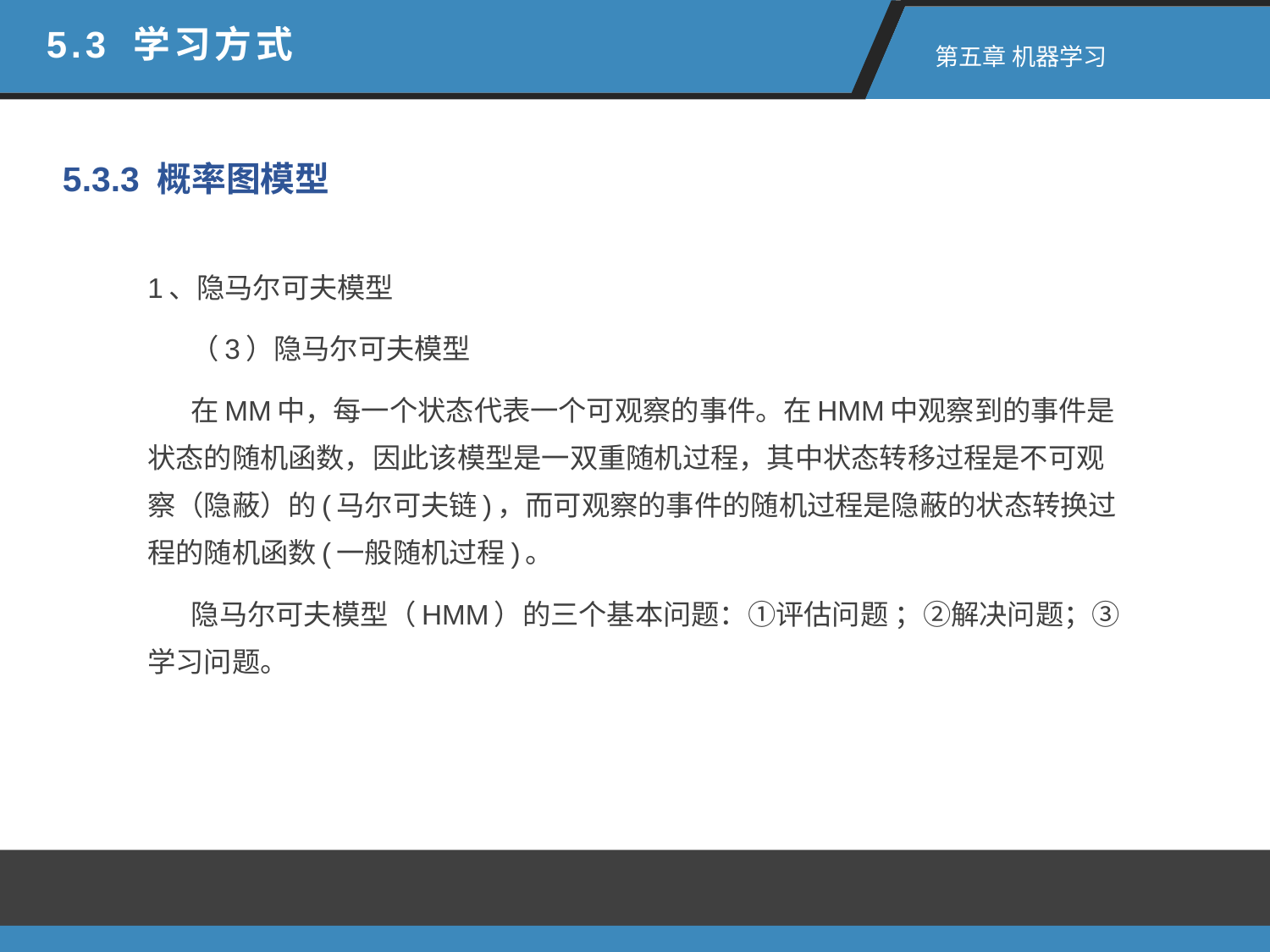

5.3 学习方式
  第五章 机器学习
5.3.3 概率图模型
1、隐马尔可夫模型
      （3）隐马尔可夫模型
      在MM中，每一个状态代表一个可观察的事件。在HMM中观察到的事件是状态的随机函数，因此该模型是一双重随机过程，其中状态转移过程是不可观察（隐蔽）的(马尔可夫链)，而可观察的事件的随机过程是隐蔽的状态转换过程的随机函数(一般随机过程)。
      隐马尔可夫模型（HMM）的三个基本问题：①评估问题 ；②解决问题；③学习问题。